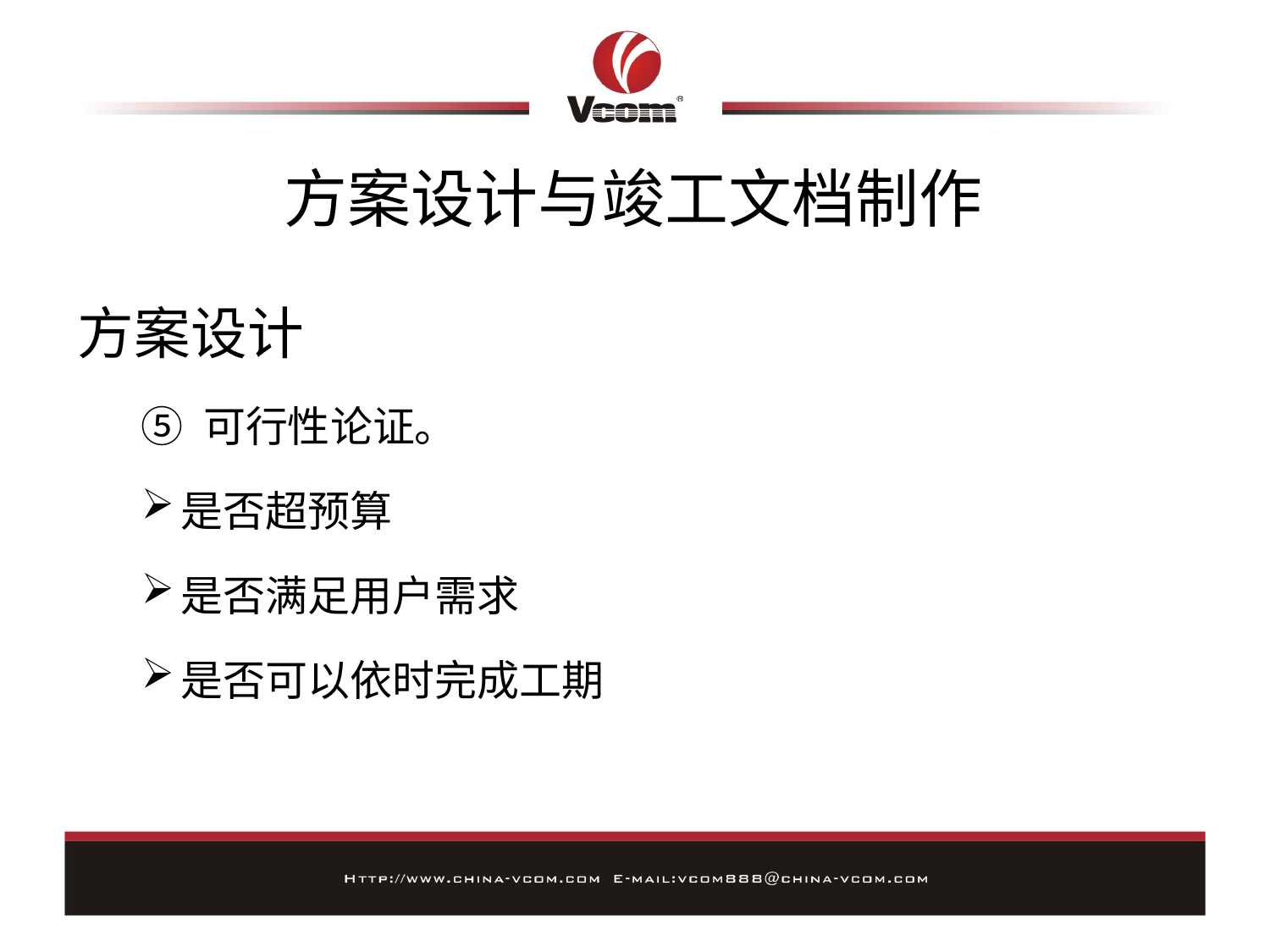

# 方案设计与竣工文档制作
方案设计
⑤ 可行性论证。
是否超预算
是否满足用户需求
是否可以依时完成工期